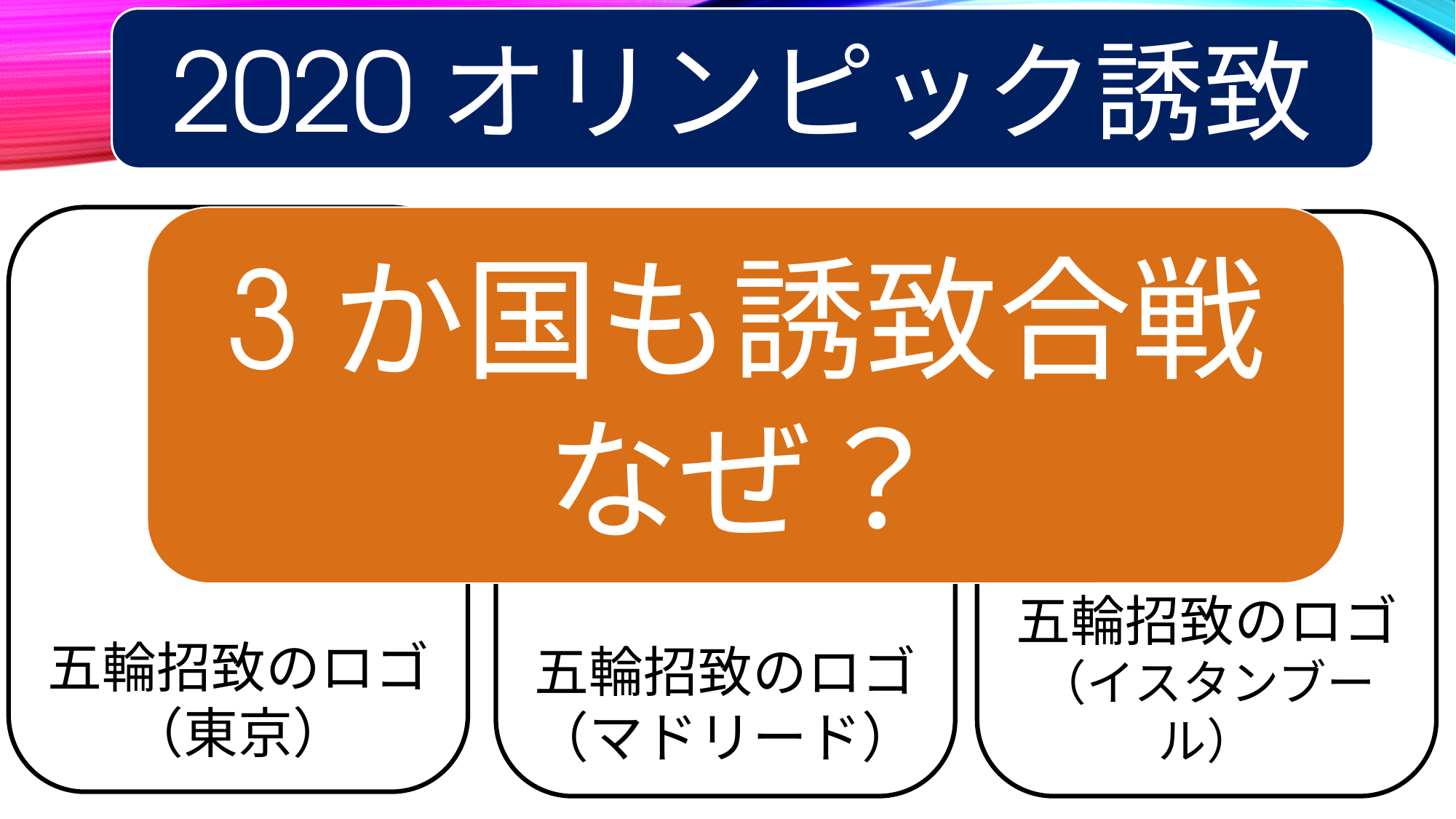

2020オリンピック誘致
#

五輪招致のロゴ
（東京）
3か国も誘致合戦
なぜ？

五輪招致のロゴ
（マドリード）

五輪招致のロゴ
（イスタンブール）